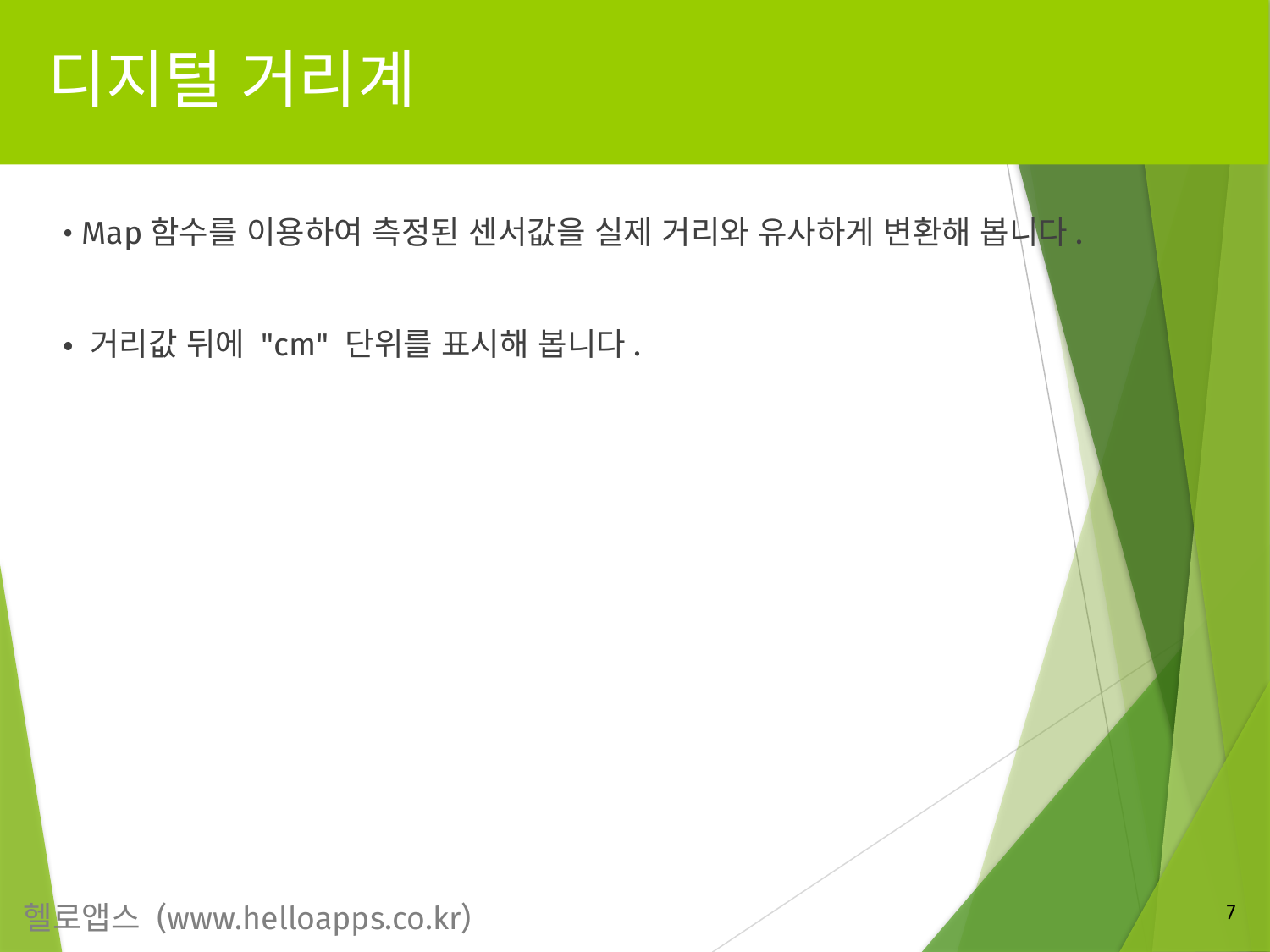

# 디지털 거리계
• Map함수를 이용하여 측정된 센서값을 실제 거리와 유사하게 변환해 봅니다.

• 거리값 뒤에 "cm" 단위를 표시해 봅니다.
7